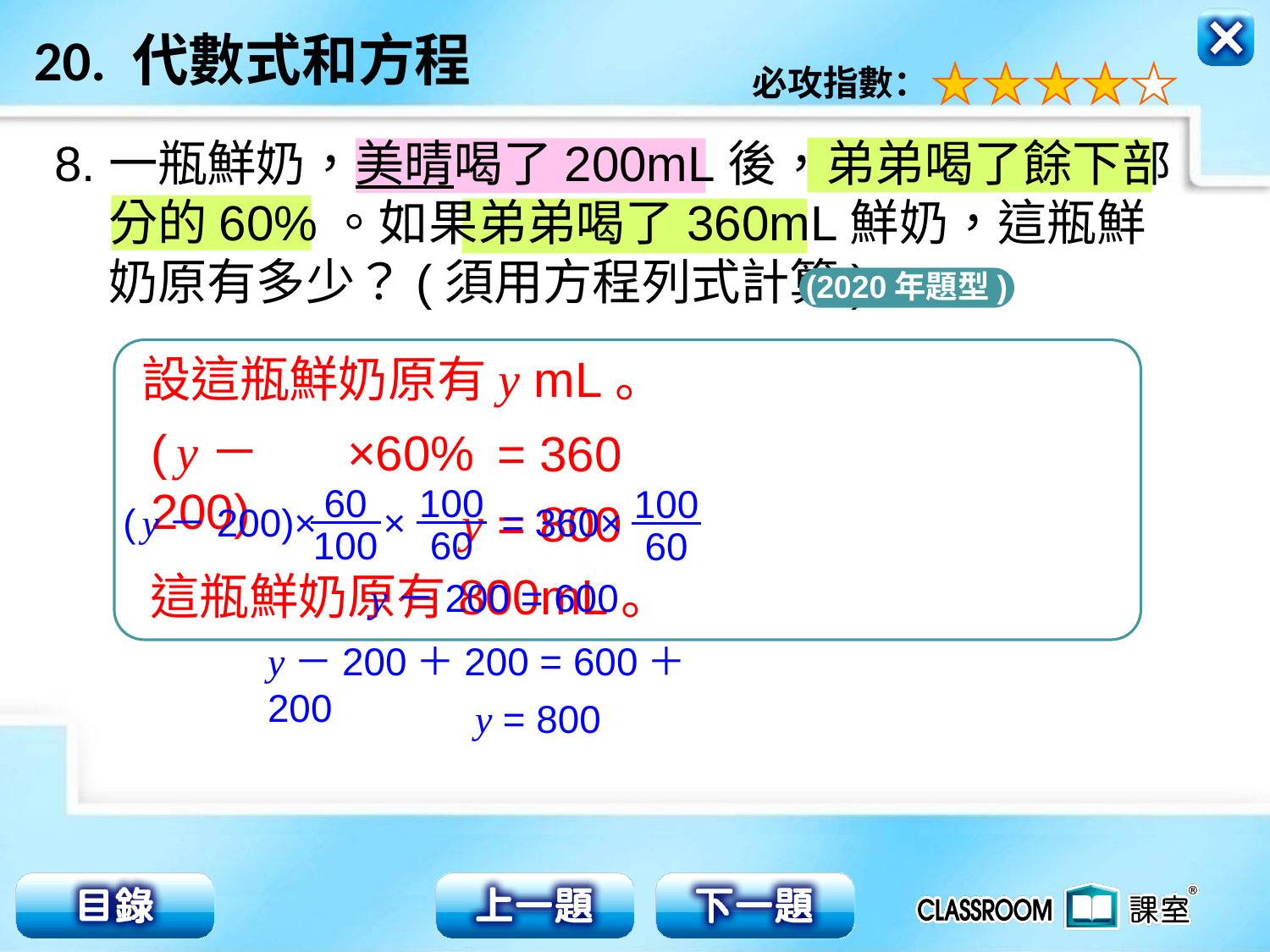

8.
一瓶鮮奶，美晴喝了200mL後，弟弟喝了餘下部分的60%。如果弟弟喝了360mL鮮奶，這瓶鮮奶原有多少？(須用方程列式計算)

(2020年題型)

設這瓶鮮奶原有y mL。
( y－200)
×60%
= 360
60
100
100
60
100
60
= 360×
( y－200)×
×
y = 800
這瓶鮮奶原有800mL。
y－200 = 600
y－200＋200 = 600＋200
y = 800